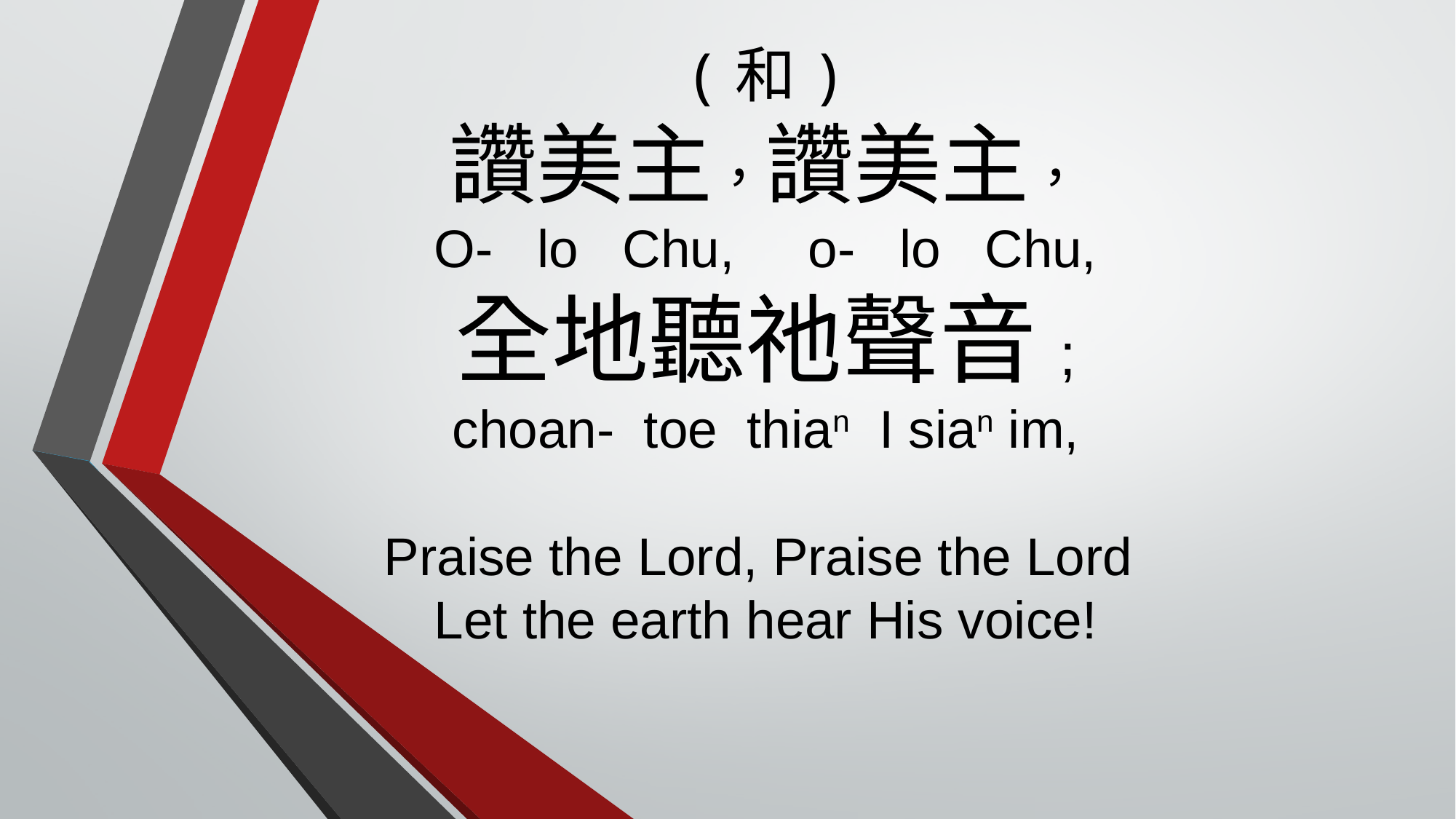

# (和) 讚美主，讚美主， O-   lo   Chu,     o-   lo   Chu, 全地聽祂聲音; choan-  toe  thian  I sian im, Praise the Lord, Praise the Lord Let the earth hear His voice!